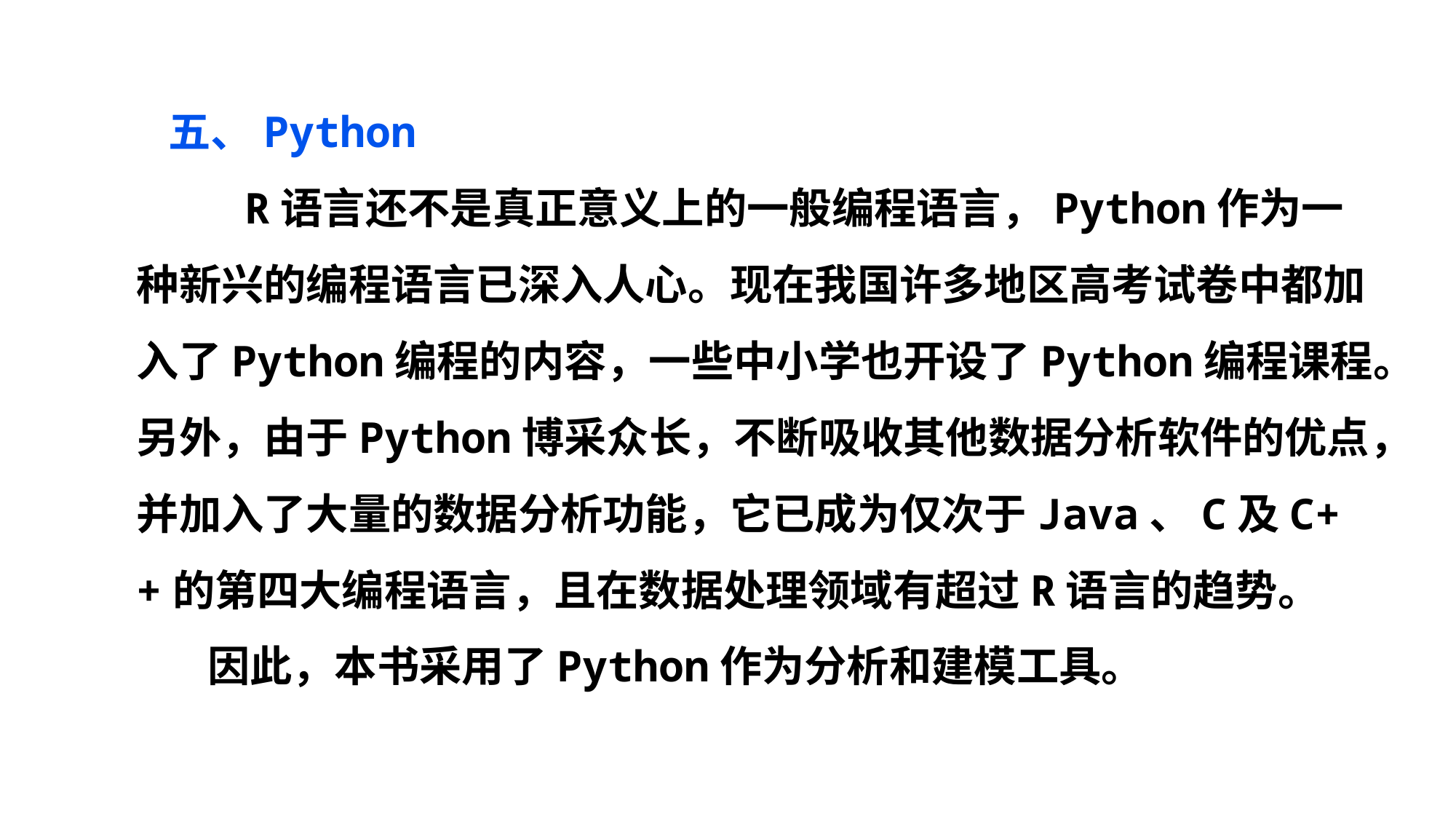

五、Python
   R语言还不是真正意义上的一般编程语言，Python作为一种新兴的编程语言已深入人心。现在我国许多地区高考试卷中都加入了Python编程的内容，一些中小学也开设了Python编程课程。另外，由于Python博采众长，不断吸收其他数据分析软件的优点，并加入了大量的数据分析功能，它已成为仅次于Java、C及C+ +的第四大编程语言，且在数据处理领域有超过R语言的趋势。
   因此，本书采用了Python作为分析和建模工具。